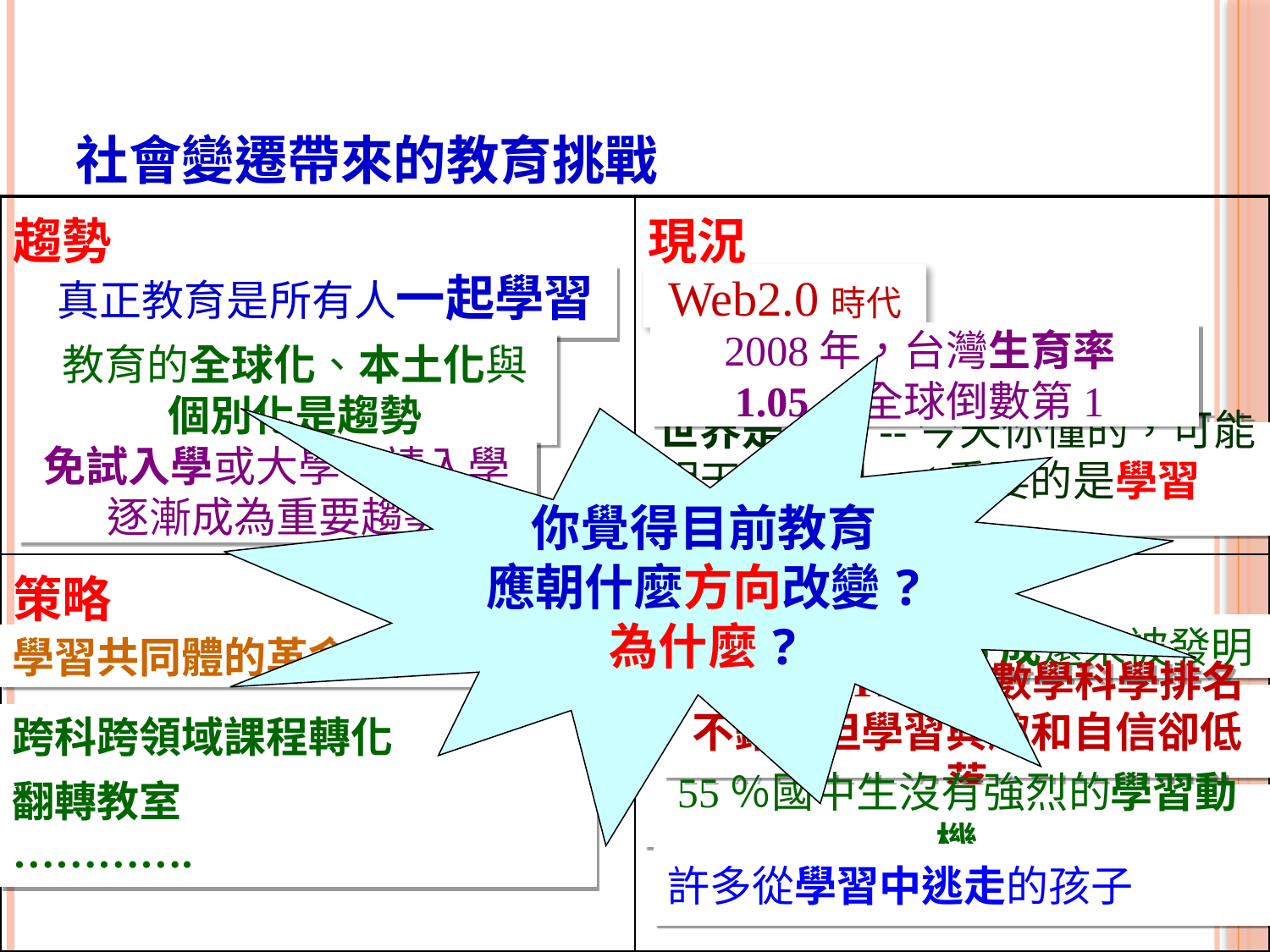

# 社會變遷帶來的教育挑戰
| 趨勢 | 現況 |
| --- | --- |
| 策略 | 問題 |
真正教育是所有人一起學習
Web2.0時代
2008年，台灣生育率1.05，全球倒數第1
教育的全球化、本土化與個別化是趨勢
你覺得目前教育
應朝什麼方向改變?
為什麼?
世界是平的--今天你懂的，可能明天就沒用。(重要的是學習力)
免試入學或大學申請入學逐漸成為重要趨勢

未來的工作，有6成還未被發明
學習共同體的革命
PISA、TIMSS數學科學排名不錯，但學習興趣和自信卻低落
跨科跨領域課程轉化
翻轉教室
………….
55％國中生沒有強烈的學習動機
許多從學習中逃走的孩子